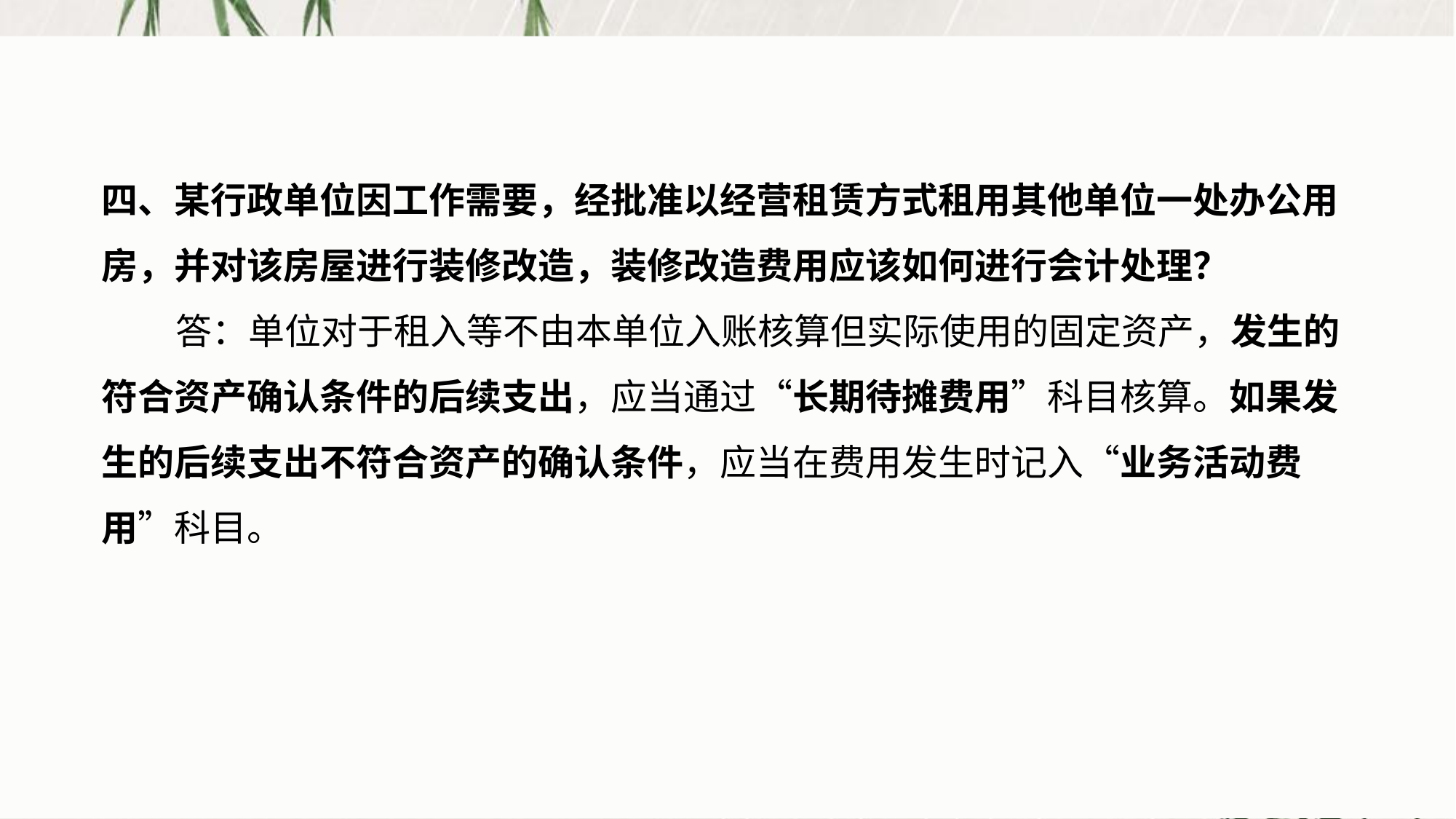

四、某行政单位因工作需要，经批准以经营租赁方式租用其他单位一处办公用房，并对该房屋进行装修改造，装修改造费用应该如何进行会计处理？
        答：单位对于租入等不由本单位入账核算但实际使用的固定资产，发生的符合资产确认条件的后续支出，应当通过“长期待摊费用”科目核算。如果发生的后续支出不符合资产的确认条件，应当在费用发生时记入“业务活动费用”科目。